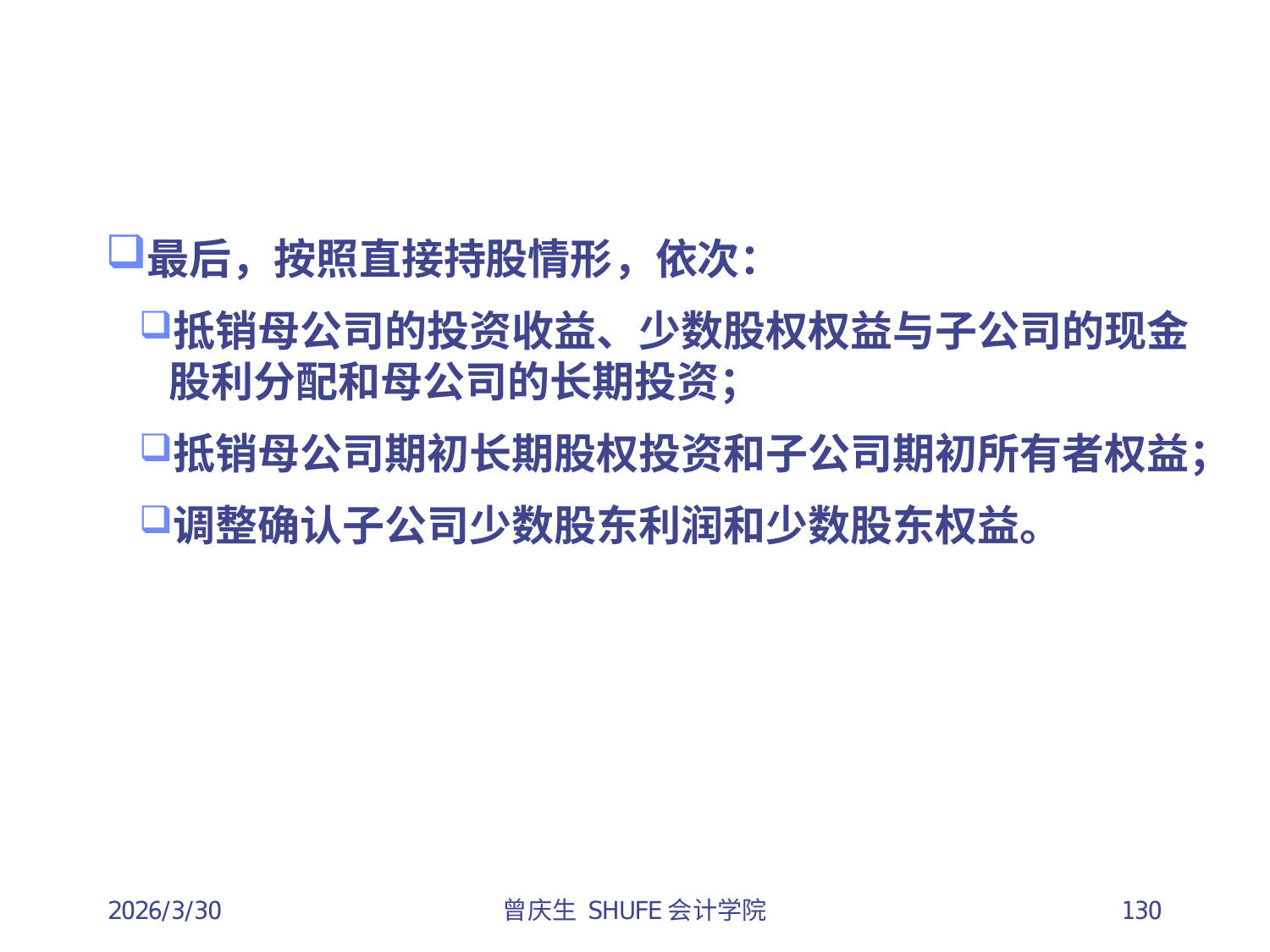

最后，按照直接持股情形，依次：
抵销母公司的投资收益、少数股权权益与子公司的现金股利分配和母公司的长期投资；
抵销母公司期初长期股权投资和子公司期初所有者权益；
调整确认子公司少数股东利润和少数股东权益。
2026/3/30
曾庆生 SHUFE会计学院
130